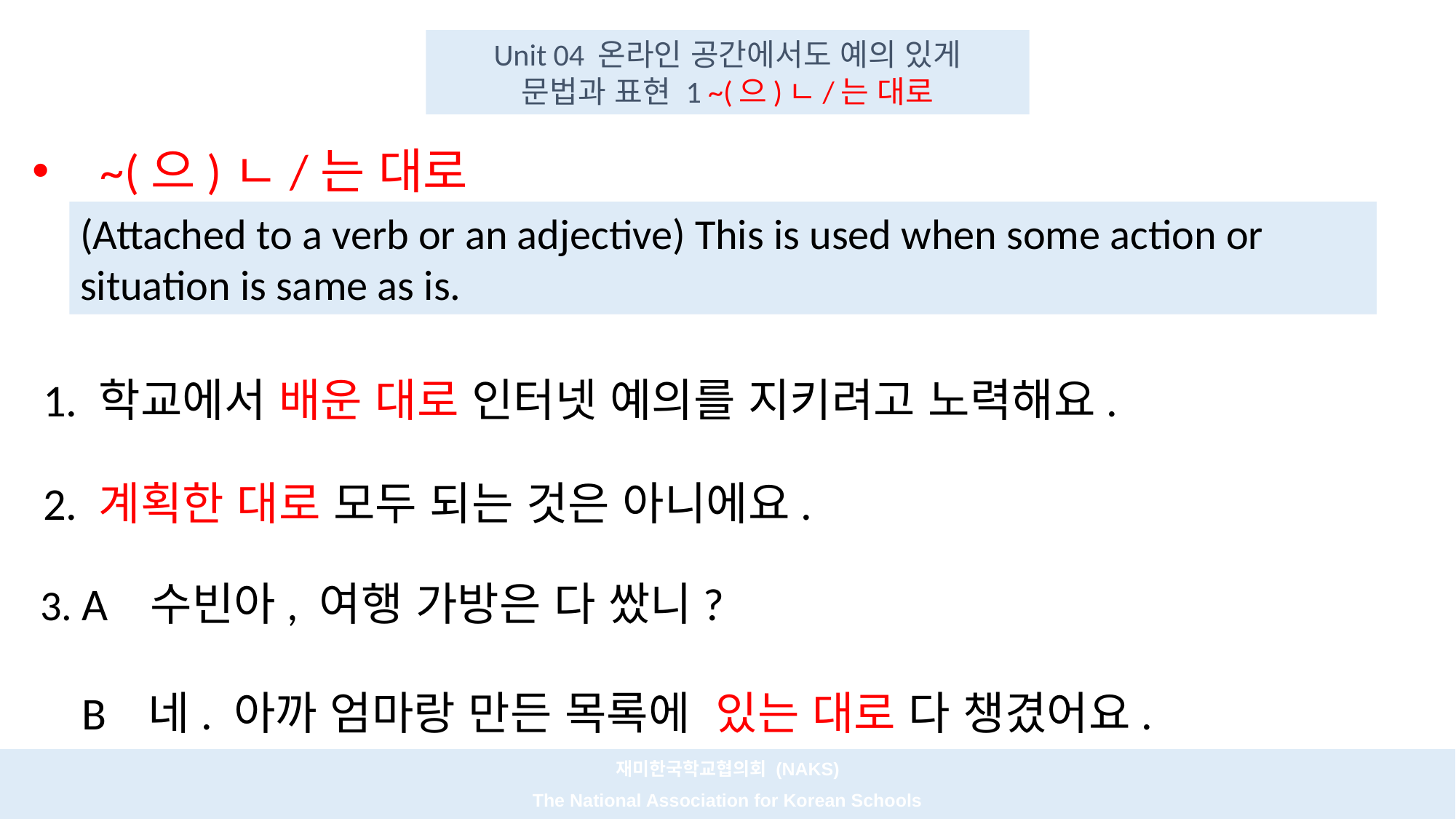

Unit 04 온라인 공간에서도 예의 있게
문법과 표현 1 ~(으)ㄴ/는 대로

~(으)ㄴ/는 대로
(Attached to a verb or an adjective) This is used when some action or situation is same as is.
 1. 학교에서 배운 대로 인터넷 예의를 지키려고 노력해요.

 2. 계획한 대로 모두 되는 것은 아니에요.
3. A   수빈아, 여행 가방은 다 쌌니?

    B   네. 아까 엄마랑 만든 목록에  있는 대로 다 챙겼어요.
재미한국학교협의회 (NAKS)
The National Association for Korean Schools